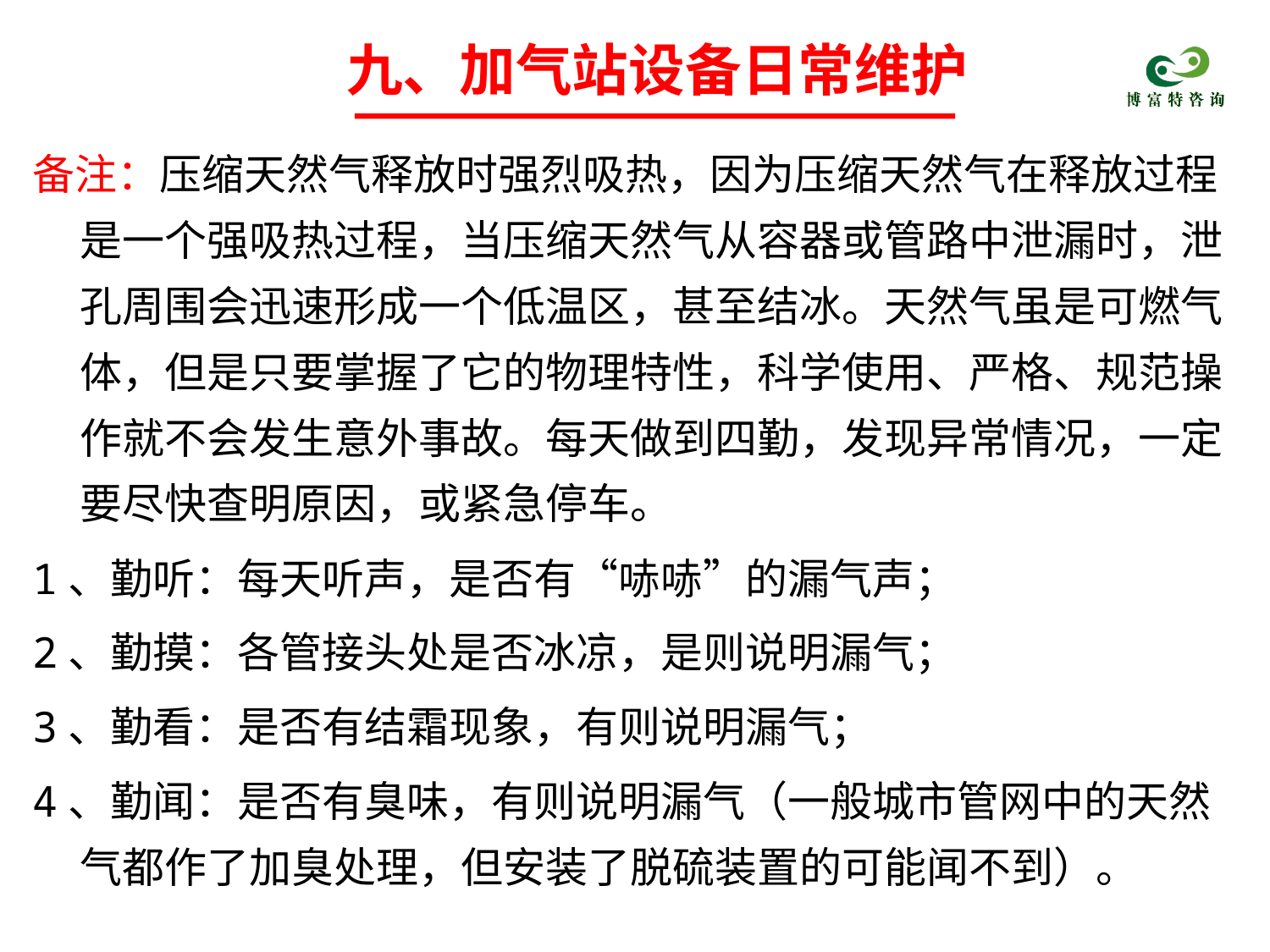

# 九、加气站设备日常维护

备注：压缩天然气释放时强烈吸热，因为压缩天然气在释放过程是一个强吸热过程，当压缩天然气从容器或管路中泄漏时，泄孔周围会迅速形成一个低温区，甚至结冰。天然气虽是可燃气体，但是只要掌握了它的物理特性，科学使用、严格、规范操作就不会发生意外事故。每天做到四勤，发现异常情况，一定要尽快查明原因，或紧急停车。
1、勤听：每天听声，是否有“哧哧”的漏气声；
2、勤摸：各管接头处是否冰凉，是则说明漏气；
3、勤看：是否有结霜现象，有则说明漏气；
4、勤闻：是否有臭味，有则说明漏气（一般城市管网中的天然气都作了加臭处理，但安装了脱硫装置的可能闻不到）。